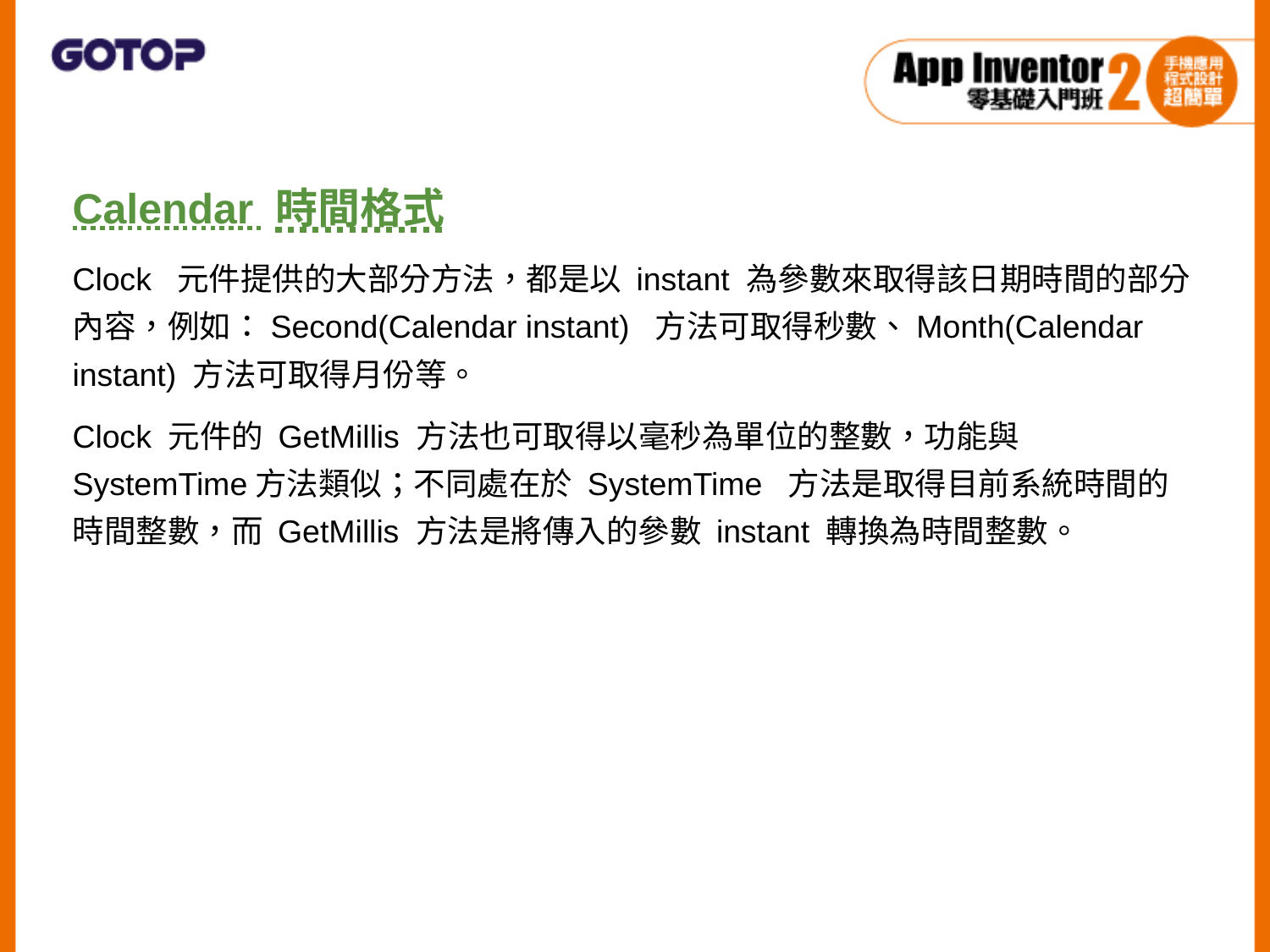

Calendar 時間格式
Clock  元件提供的大部分方法，都是以 instant 為參數來取得該日期時間的部分內容，例如：Second(Calendar instant)  方法可取得秒數、Month(Calendar instant) 方法可取得月份等。
Clock 元件的 GetMillis 方法也可取得以毫秒為單位的整數，功能與 SystemTime方法類似；不同處在於 SystemTime  方法是取得目前系統時間的時間整數，而 GetMillis 方法是將傳入的參數 instant 轉換為時間整數。